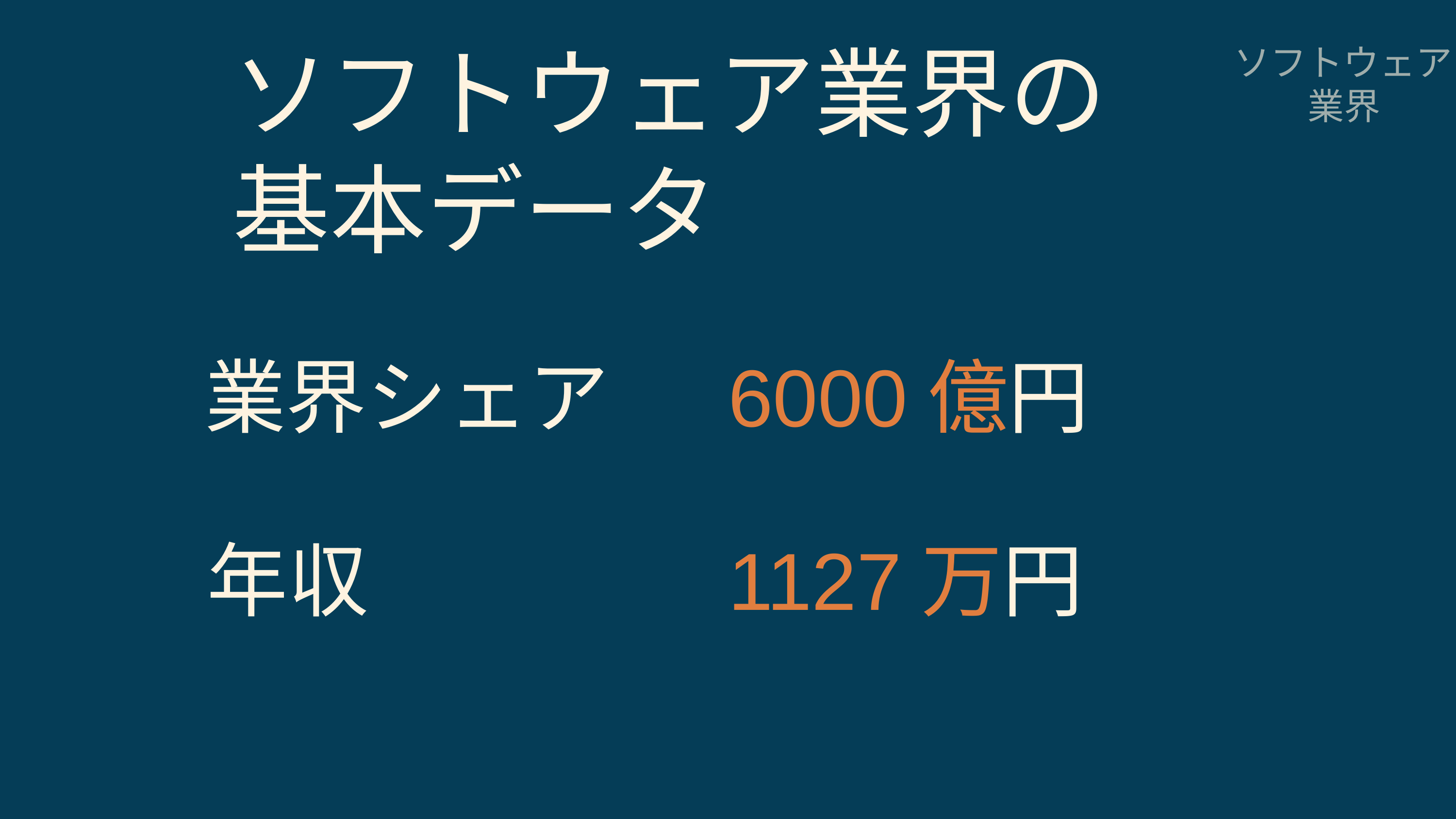

ソフトウェア業界の
基本データ
ソフトウェア
        業界
業界シェア
6000億円
年収
1127万円